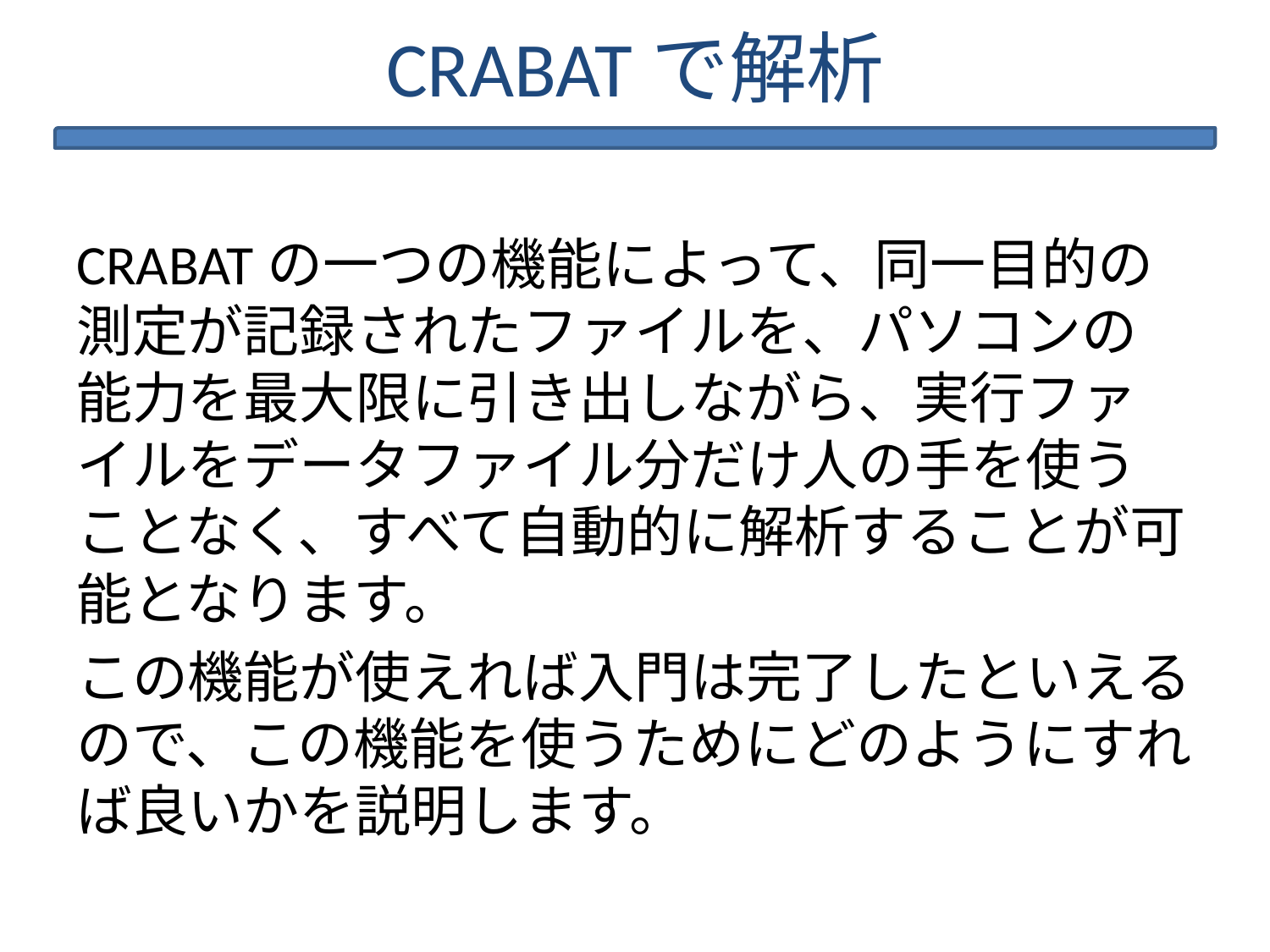

# CRABATで解析

CRABATの一つの機能によって、同一目的の測定が記録されたファイルを、パソコンの能力を最大限に引き出しながら、実行ファイルをデータファイル分だけ人の手を使うことなく、すべて自動的に解析することが可能となります。
この機能が使えれば入門は完了したといえるので、この機能を使うためにどのようにすれば良いかを説明します。